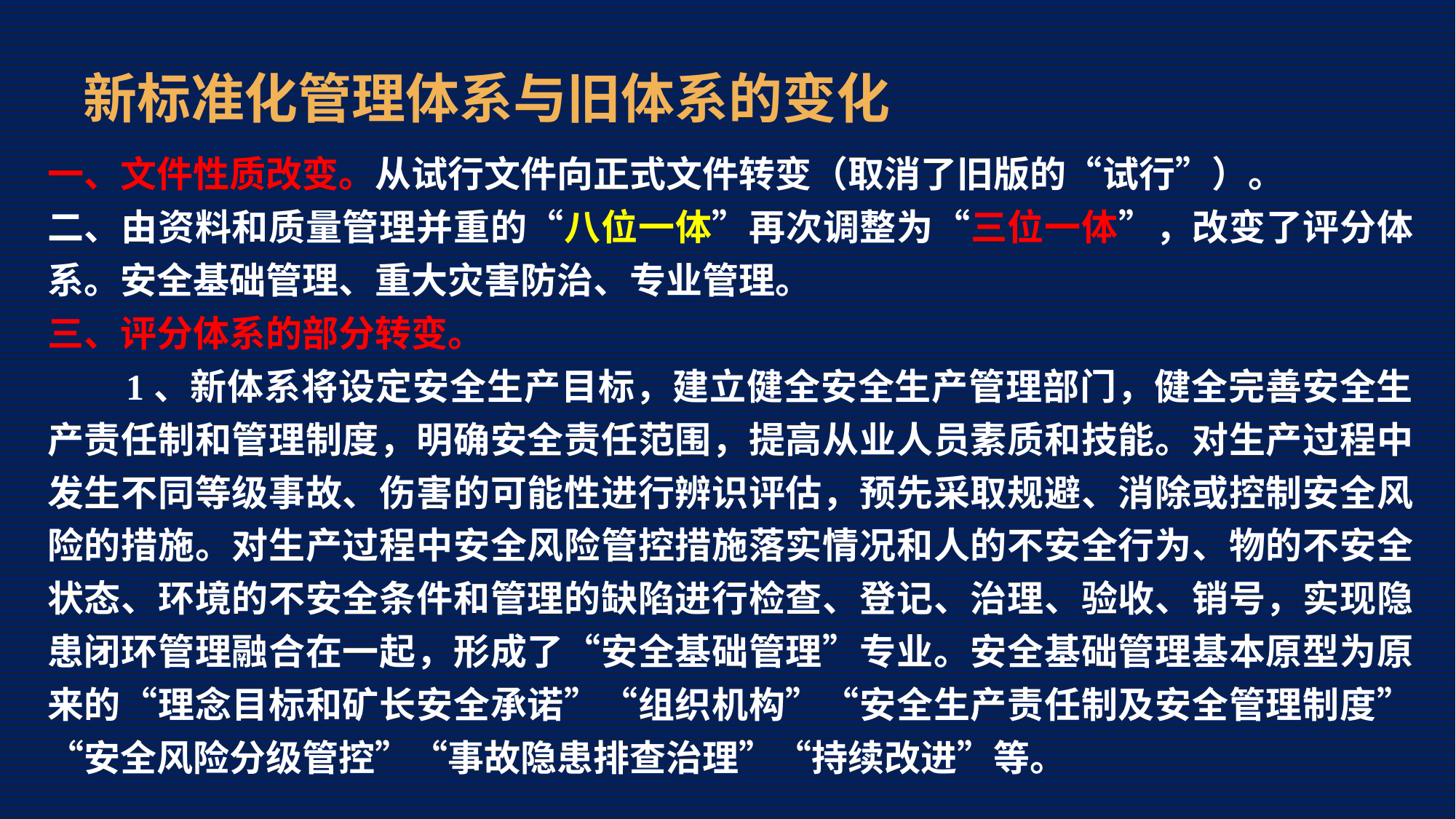

# 新标准化管理体系与旧体系的变化
一、文件性质改变。从试行文件向正式文件转变（取消了旧版的“试行”）。
二、由资料和质量管理并重的“八位一体”再次调整为“三位一体”，改变了评分体系。安全基础管理、重大灾害防治、专业管理。
三、评分体系的部分转变。
        1、新体系将设定安全生产目标，建立健全安全生产管理部门，健全完善安全生产责任制和管理制度，明确安全责任范围，提高从业人员素质和技能。对生产过程中发生不同等级事故、伤害的可能性进行辨识评估，预先采取规避、消除或控制安全风险的措施。对生产过程中安全风险管控措施落实情况和人的不安全行为、物的不安全状态、环境的不安全条件和管理的缺陷进行检查、登记、治理、验收、销号，实现隐患闭环管理融合在一起，形成了“安全基础管理”专业。安全基础管理基本原型为原来的“理念目标和矿长安全承诺”“组织机构”“安全生产责任制及安全管理制度”“安全风险分级管控”“事故隐患排查治理”“持续改进”等。